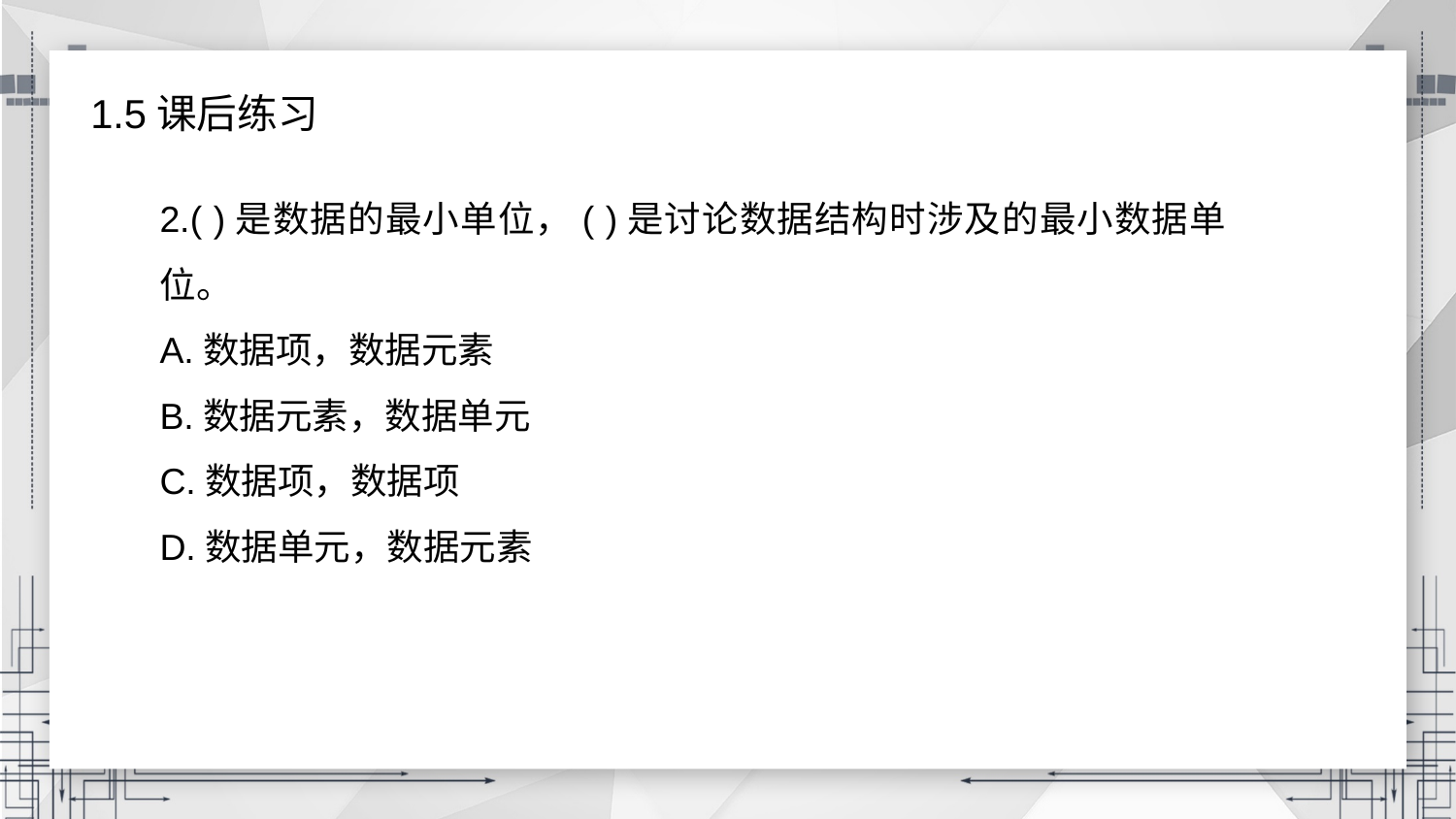

1.5课后练习
2.( )是数据的最小单位，( )是讨论数据结构时涉及的最小数据单位。
A.数据项，数据元素
B.数据元素，数据单元
C.数据项，数据项
D.数据单元，数据元素